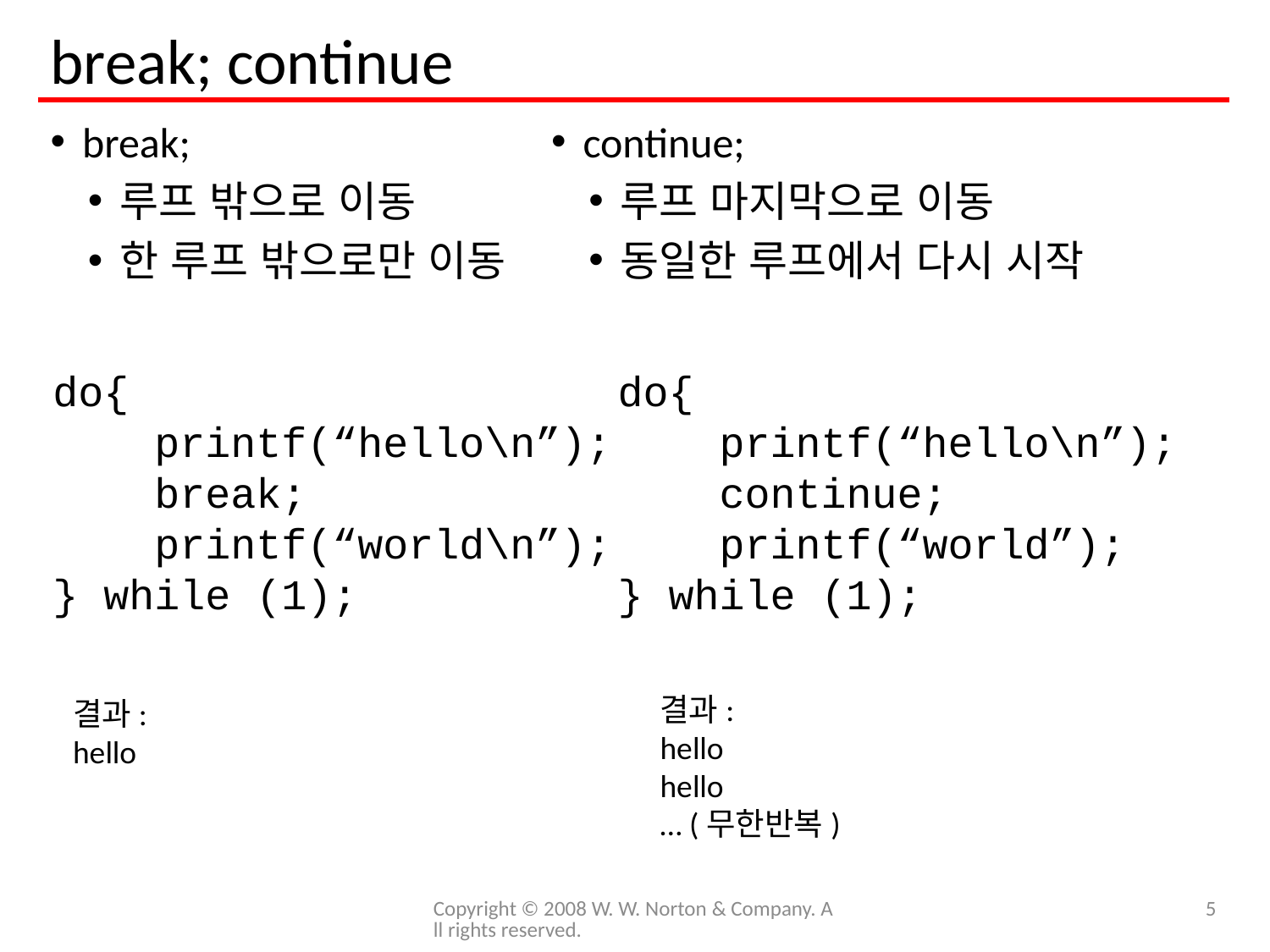

# break; continue
break;
루프 밖으로 이동
한 루프 밖으로만 이동
continue;
루프 마지막으로 이동
동일한 루프에서 다시 시작
do{
    printf(“hello\n”);
    break;
    printf(“world\n”);
} while (1);
do{
    printf(“hello\n”);
    continue;
    printf(“world”);
} while (1);
결과:
hello
hello
… (무한반복)
결과:
hello
Copyright © 2008 W. W. Norton & Company. All rights reserved.
5